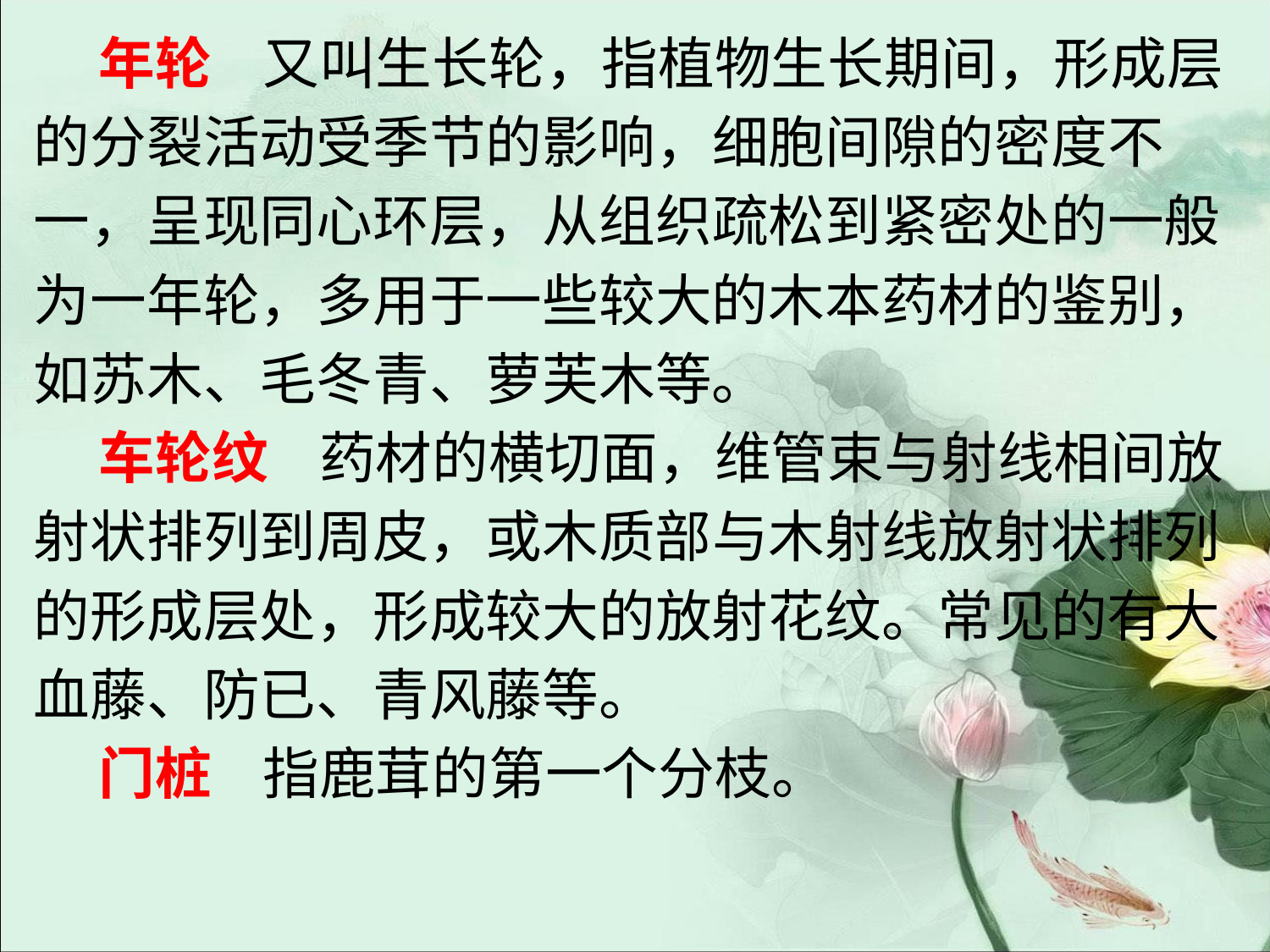

#
    年轮    又叫生长轮，指植物生长期间，形成层
的分裂活动受季节的影响，细胞间隙的密度不
一，呈现同心环层，从组织疏松到紧密处的一般
为一年轮，多用于一些较大的木本药材的鉴别，
如苏木、毛冬青、萝芙木等。
    车轮纹    药材的横切面，维管束与射线相间放
射状排列到周皮，或木质部与木射线放射状排列
的形成层处，形成较大的放射花纹。常见的有大
血藤、防已、青风藤等。
    门桩    指鹿茸的第一个分枝。